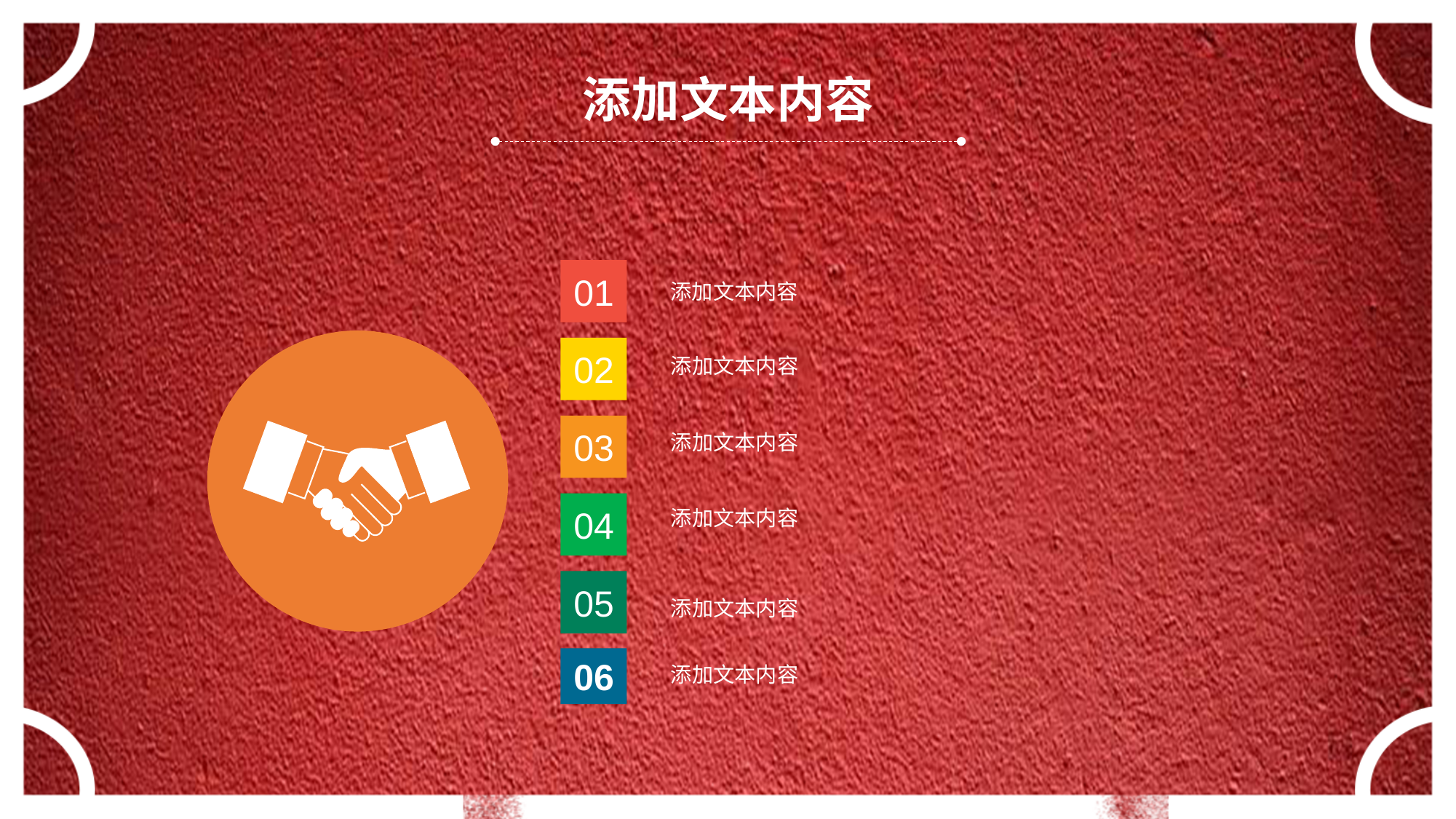

添加文本内容
01
添加文本内容

02
添加文本内容
03
添加文本内容
04
添加文本内容
05
添加文本内容
06
添加文本内容